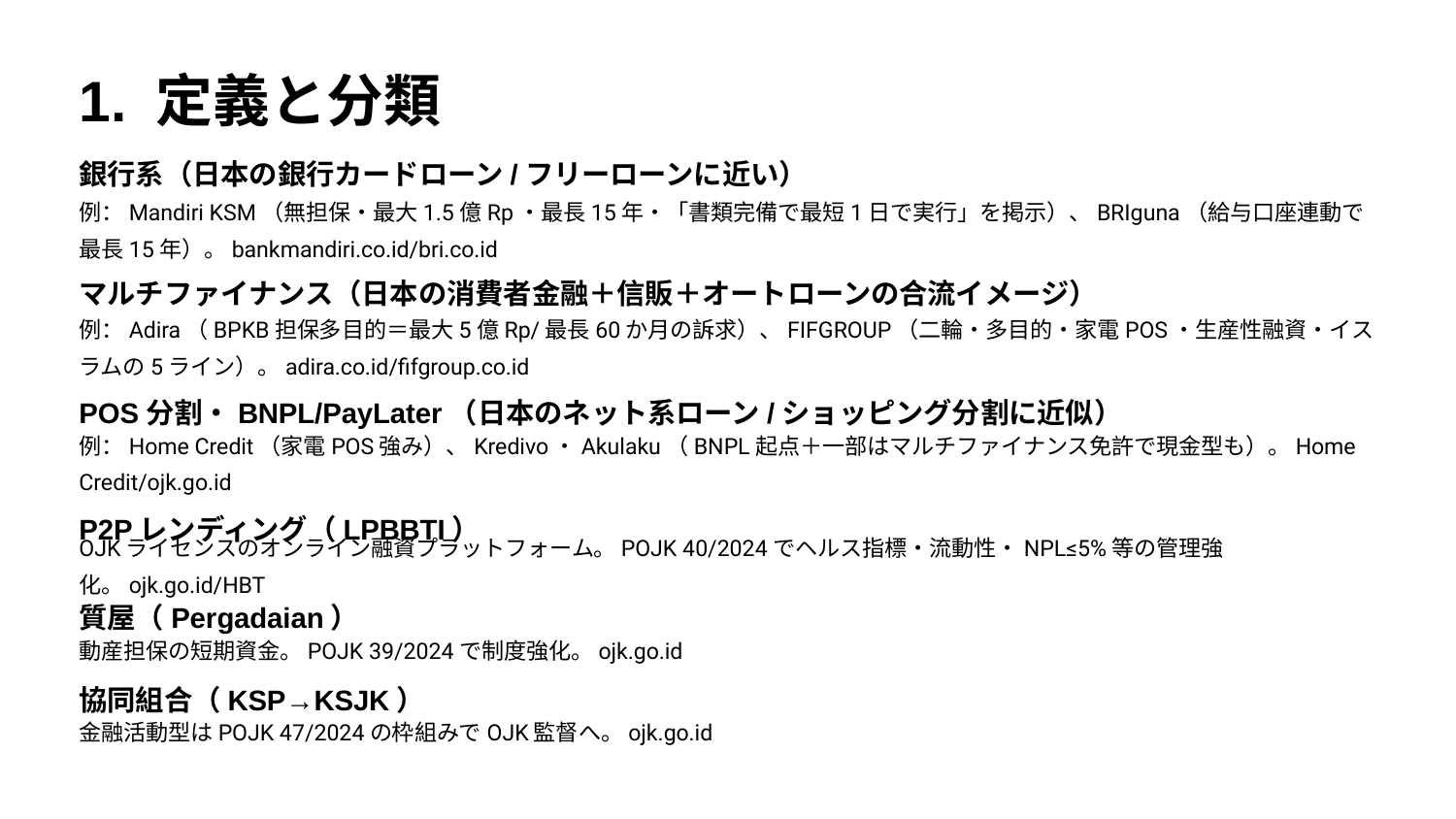

1. 定義と分類
銀行系（日本の銀行カードローン/フリーローンに近い）
例：Mandiri KSM（無担保・最大1.5億Rp・最長15年・「書類完備で最短1日で実行」を掲示）、BRIguna（給与口座連動で最長15年）。bankmandiri.co.id/bri.co.id
マルチファイナンス（日本の消費者金融＋信販＋オートローンの合流イメージ）
例：Adira（BPKB担保多目的＝最大5億Rp/最長60か月の訴求）、FIFGROUP（二輪・多目的・家電POS・生産性融資・イスラムの5ライン）。adira.co.id/fifgroup.co.id
POS分割・BNPL/PayLater（日本のネット系ローン/ショッピング分割に近似）
例：Home Credit（家電POS強み）、Kredivo・Akulaku（BNPL起点＋一部はマルチファイナンス免許で現金型も）。Home Credit/ojk.go.id
P2Pレンディング（LPBBTI）
OJKライセンスのオンライン融資プラットフォーム。POJK 40/2024でヘルス指標・流動性・NPL≤5%等の管理強化。ojk.go.id/HBT
質屋（Pergadaian）
動産担保の短期資金。POJK 39/2024で制度強化。ojk.go.id
協同組合（KSP→KSJK）
金融活動型はPOJK 47/2024の枠組みでOJK監督へ。ojk.go.id